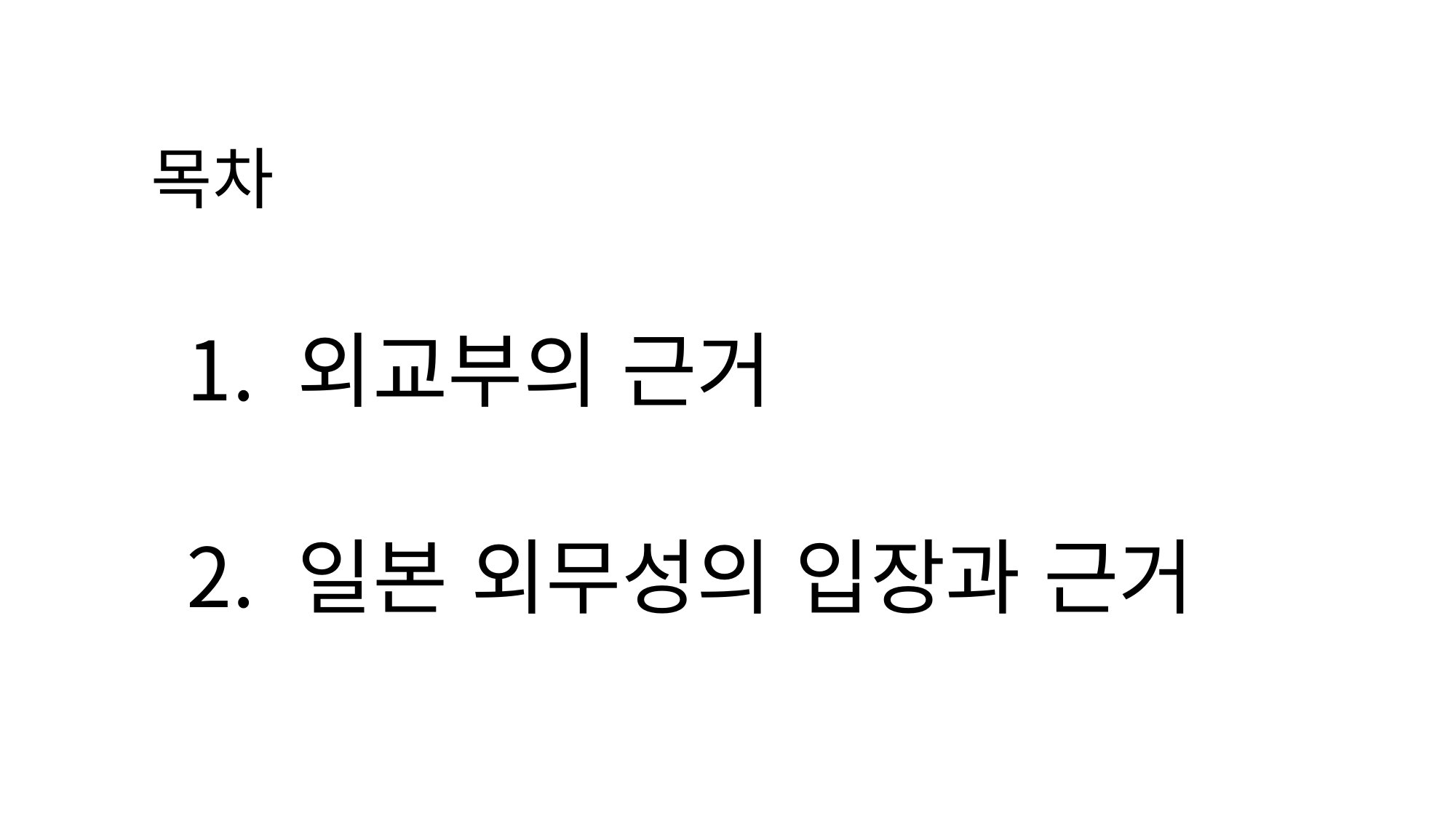

# 목차
 외교부의 근거

 일본 외무성의 입장과 근거